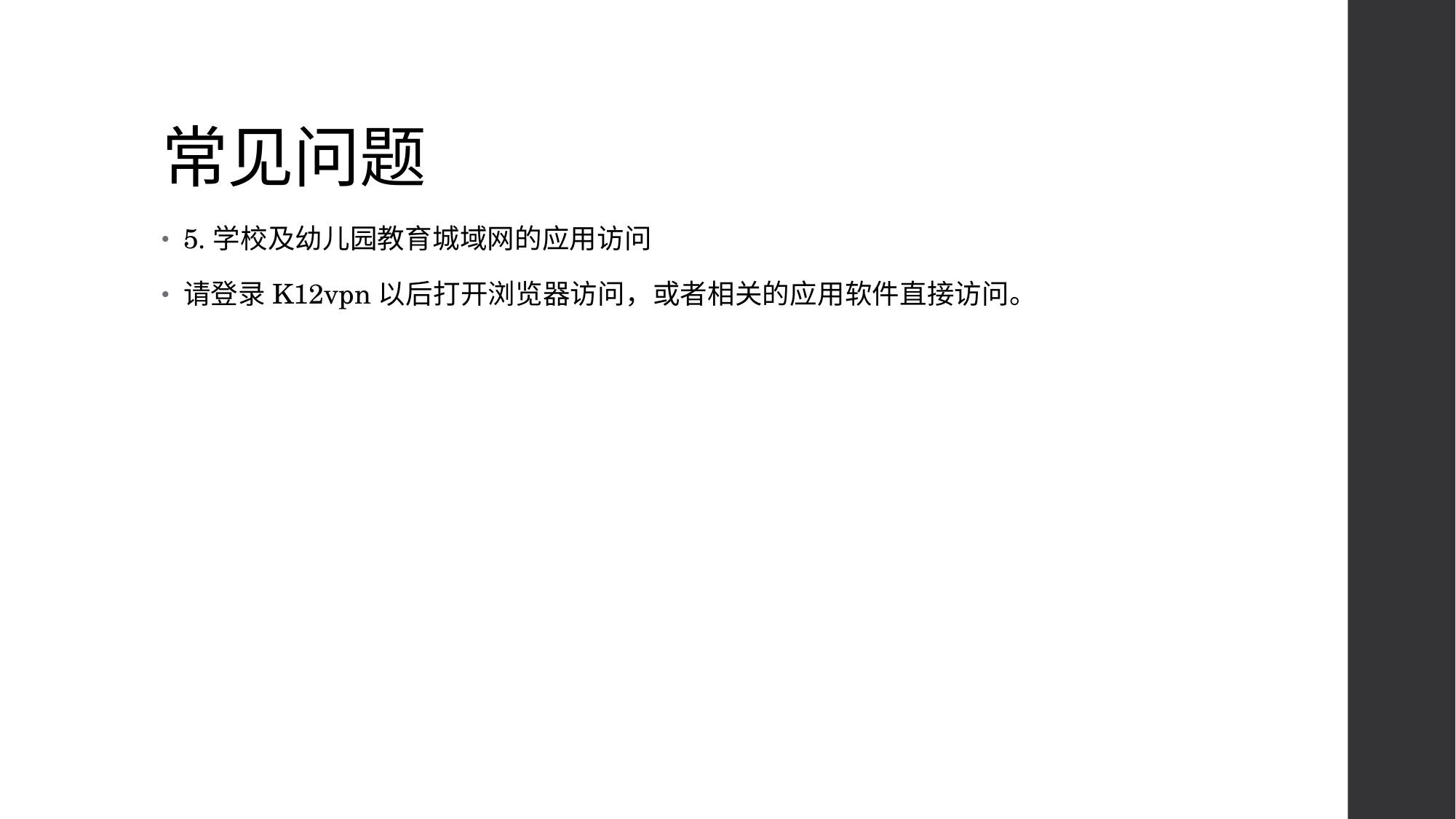

# 常见问题
5.学校及幼儿园教育城域网的应用访问
请登录K12vpn以后打开浏览器访问，或者相关的应用软件直接访问。